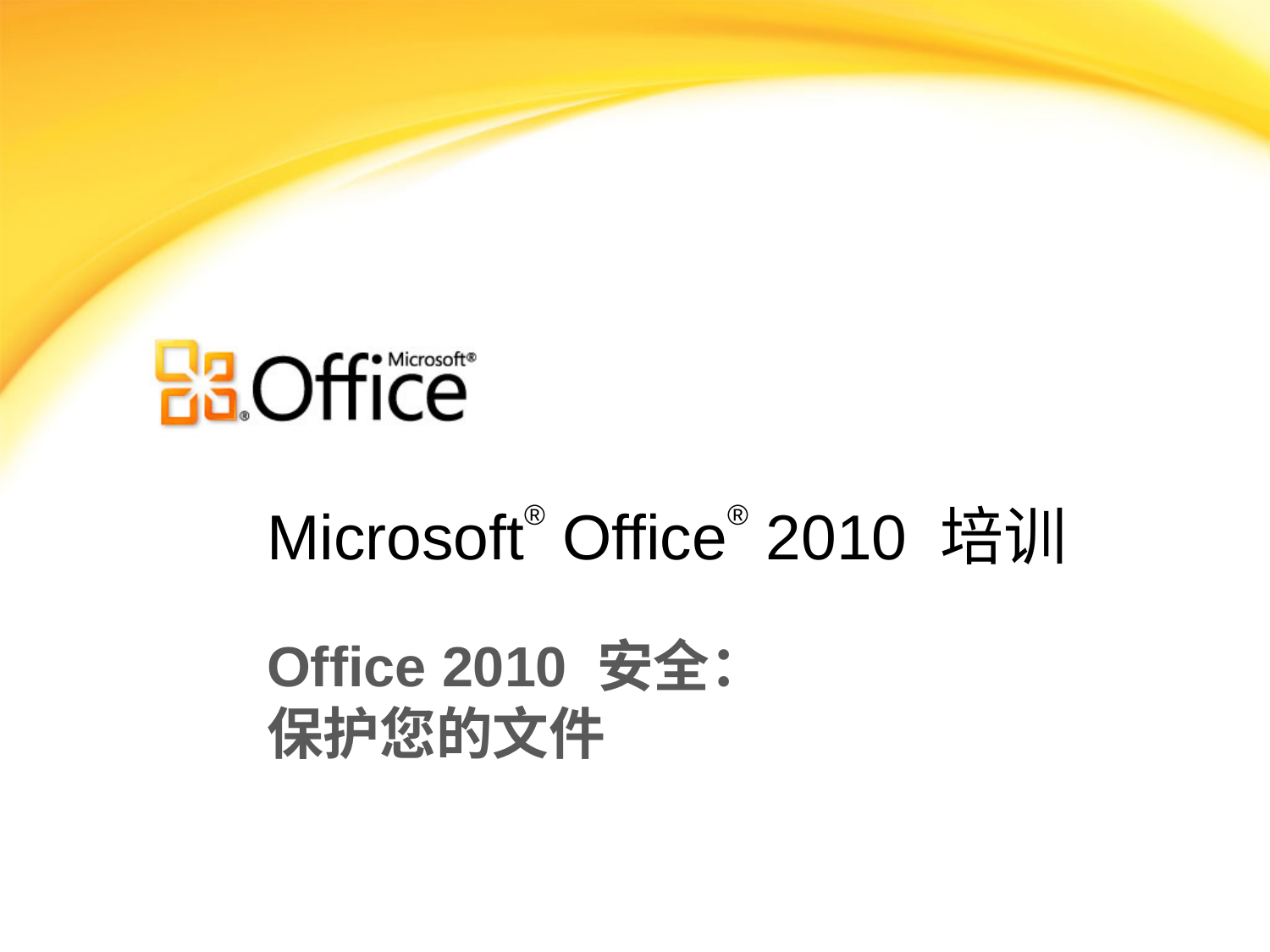

# Microsoft® Office® 2010 培训
Office 2010 安全：
保护您的文件